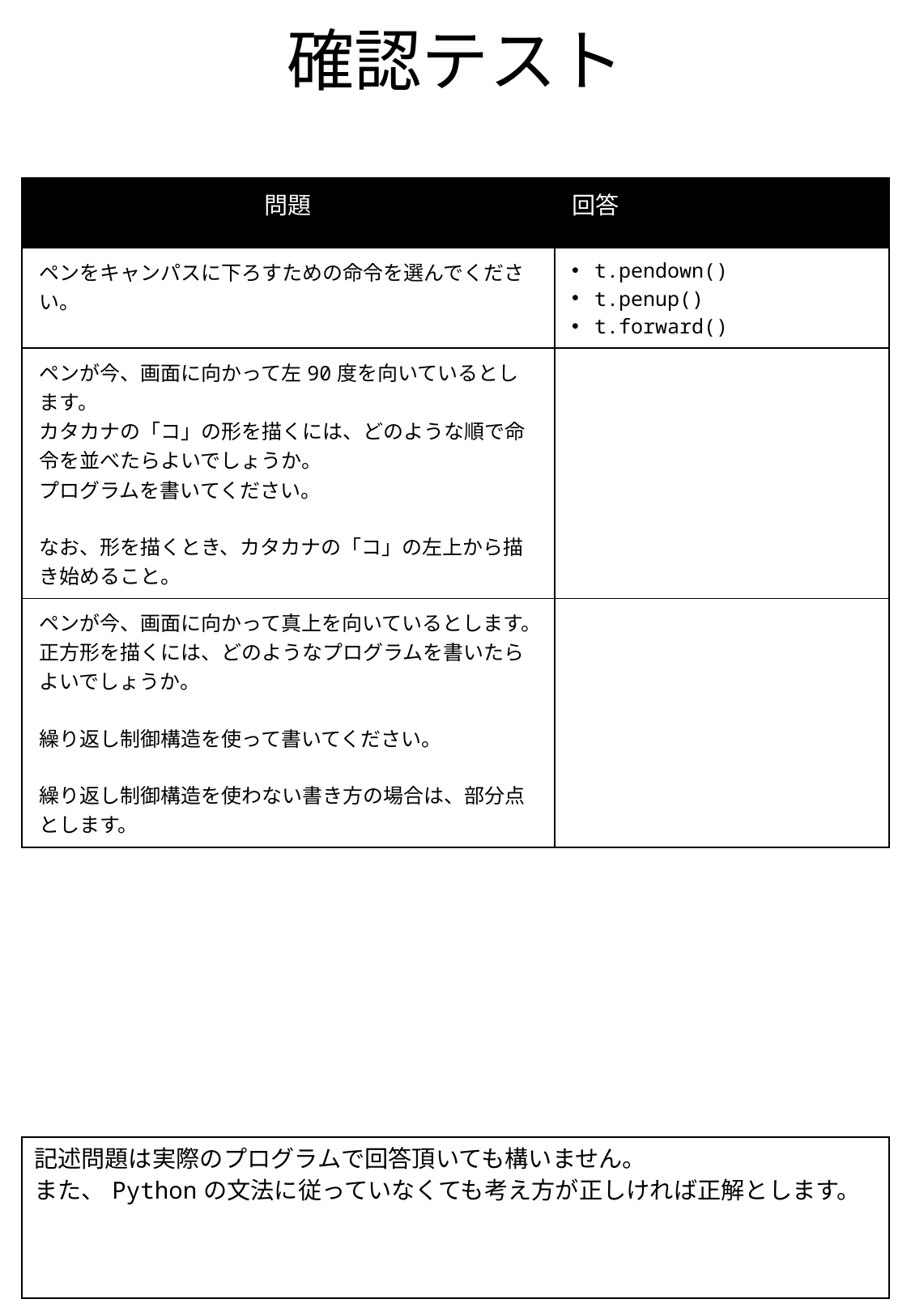

# 確認テスト
| 問題 | 回答 |
| --- | --- |
| ペンをキャンパスに下ろすための命令を選んでください。 | t.pendown() t.penup() t.forward() |
| ペンが今、画面に向かって左90度を向いているとします。 カタカナの「コ」の形を描くには、どのような順で命令を並べたらよいでしょうか。 プログラムを書いてください。 なお、形を描くとき、カタカナの「コ」の左上から描き始めること。 |  |
| ペンが今、画面に向かって真上を向いているとします。 正方形を描くには、どのようなプログラムを書いたらよいでしょうか。 繰り返し制御構造を使って書いてください。 繰り返し制御構造を使わない書き方の場合は、部分点とします。 |  |
記述問題は実際のプログラムで回答頂いても構いません。
また、Pythonの文法に従っていなくても考え方が正しければ正解とします。